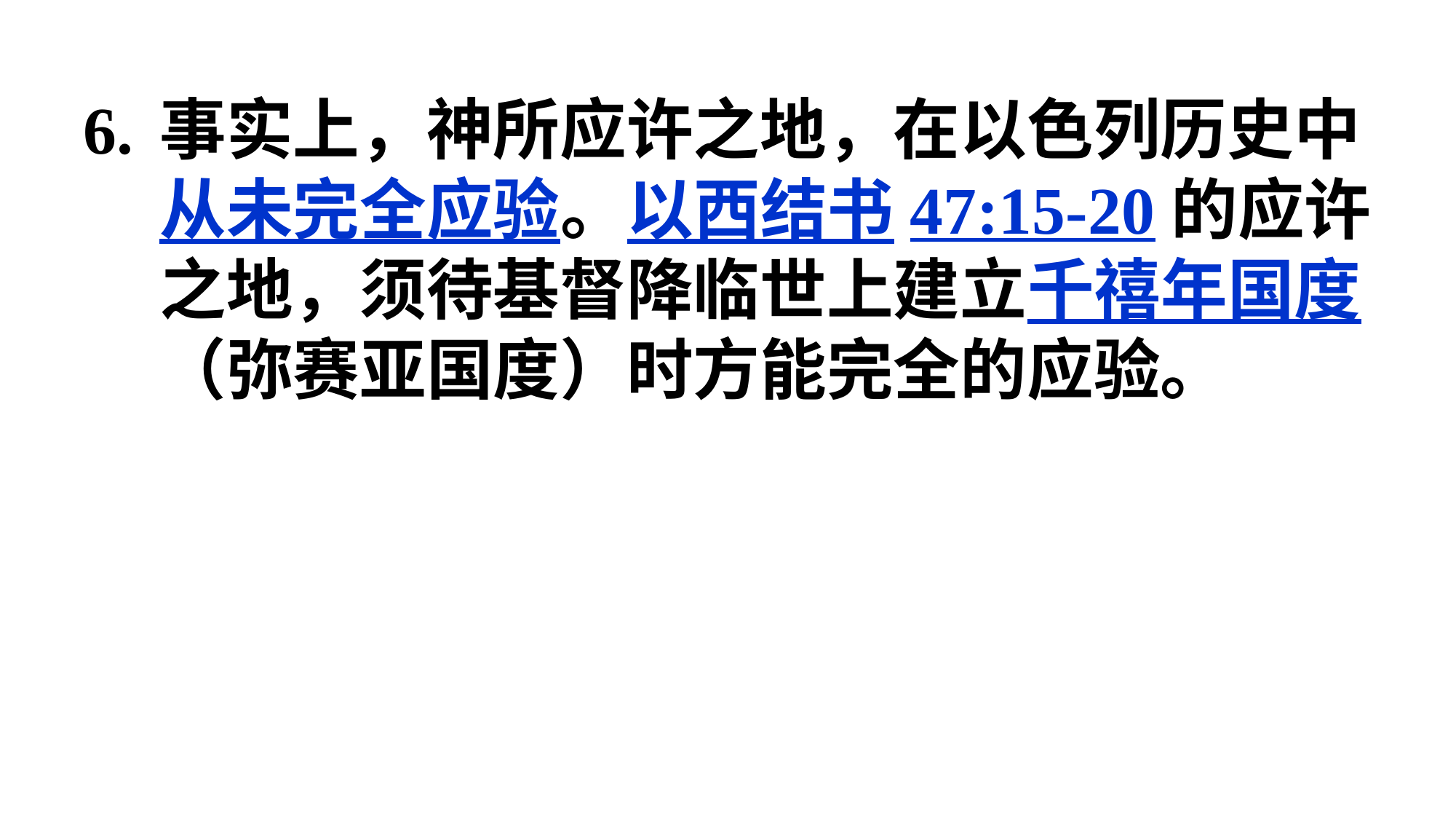

6. 	事实上，神所应许之地，在以色列历史中从未完全应验。以西结书47:15-20的应许之地，须待基督降临世上建立千禧年国度（弥赛亚国度）时方能完全的应验。